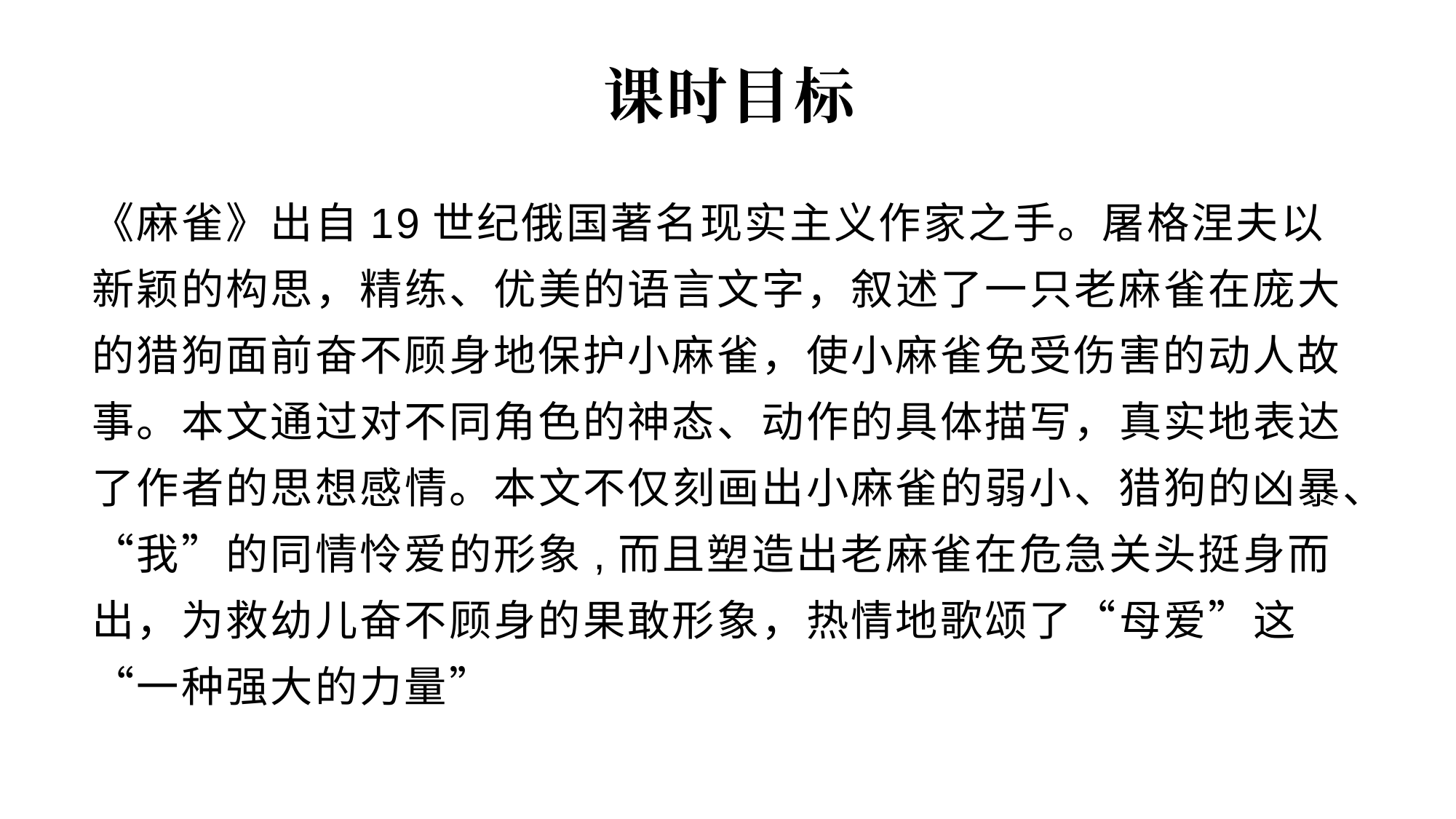

# 课时目标
《麻雀》出自19世纪俄国著名现实主义作家之手。屠格涅夫以新颖的构思，精练、优美的语言文字，叙述了一只老麻雀在庞大的猎狗面前奋不顾身地保护小麻雀，使小麻雀免受伤害的动人故事。本文通过对不同角色的神态、动作的具体描写，真实地表达了作者的思想感情。本文不仅刻画出小麻雀的弱小、猎狗的凶暴、“我”的同情怜爱的形象,而且塑造出老麻雀在危急关头挺身而出，为救幼儿奋不顾身的果敢形象，热情地歌颂了“母爱”这“一种强大的力量”